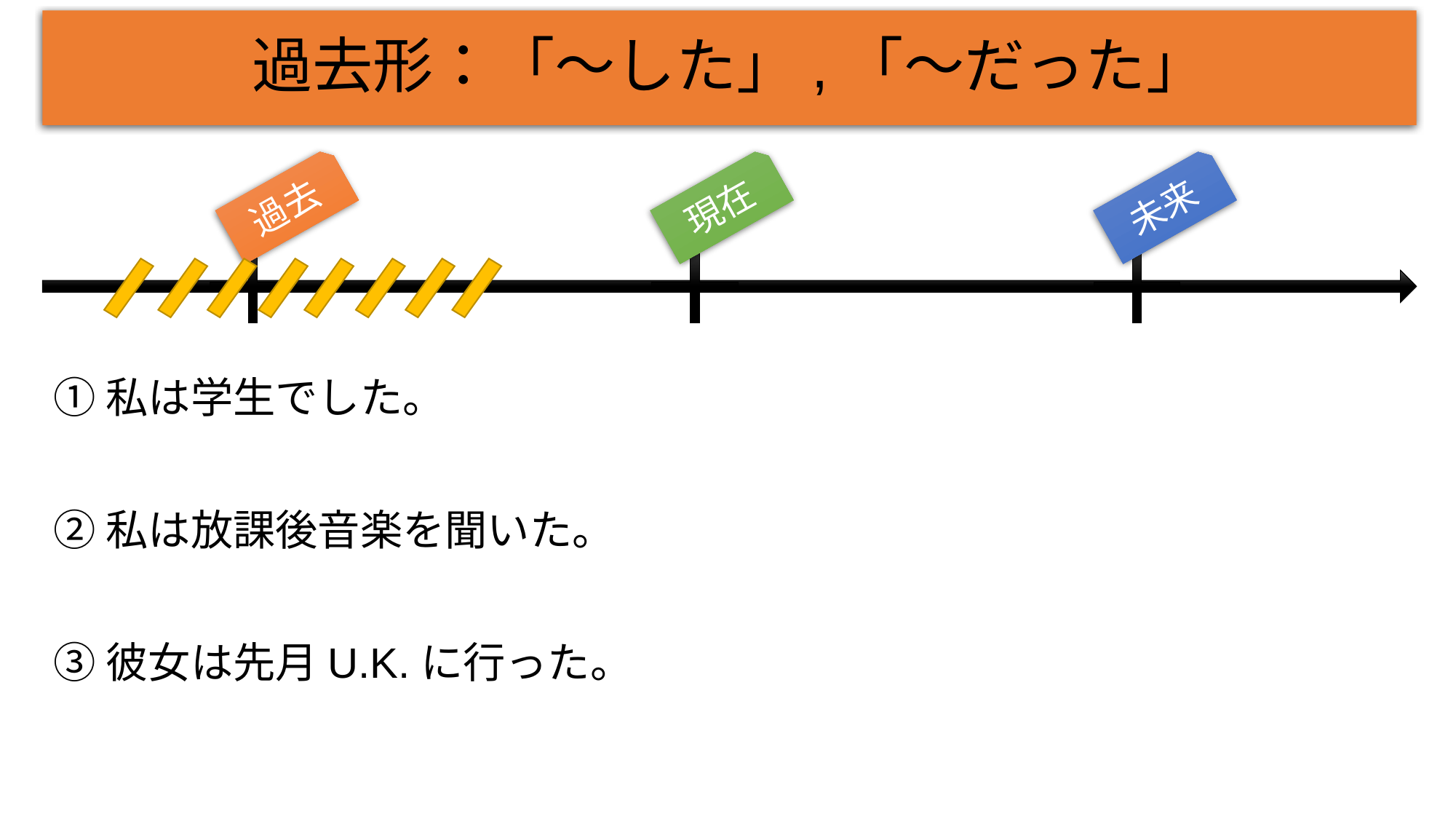

# 過去形：「～した」,「～だった」
過去
現在
未来

①私は学生でした。

②私は放課後音楽を聞いた。

③彼女は先月U.K.に行った。